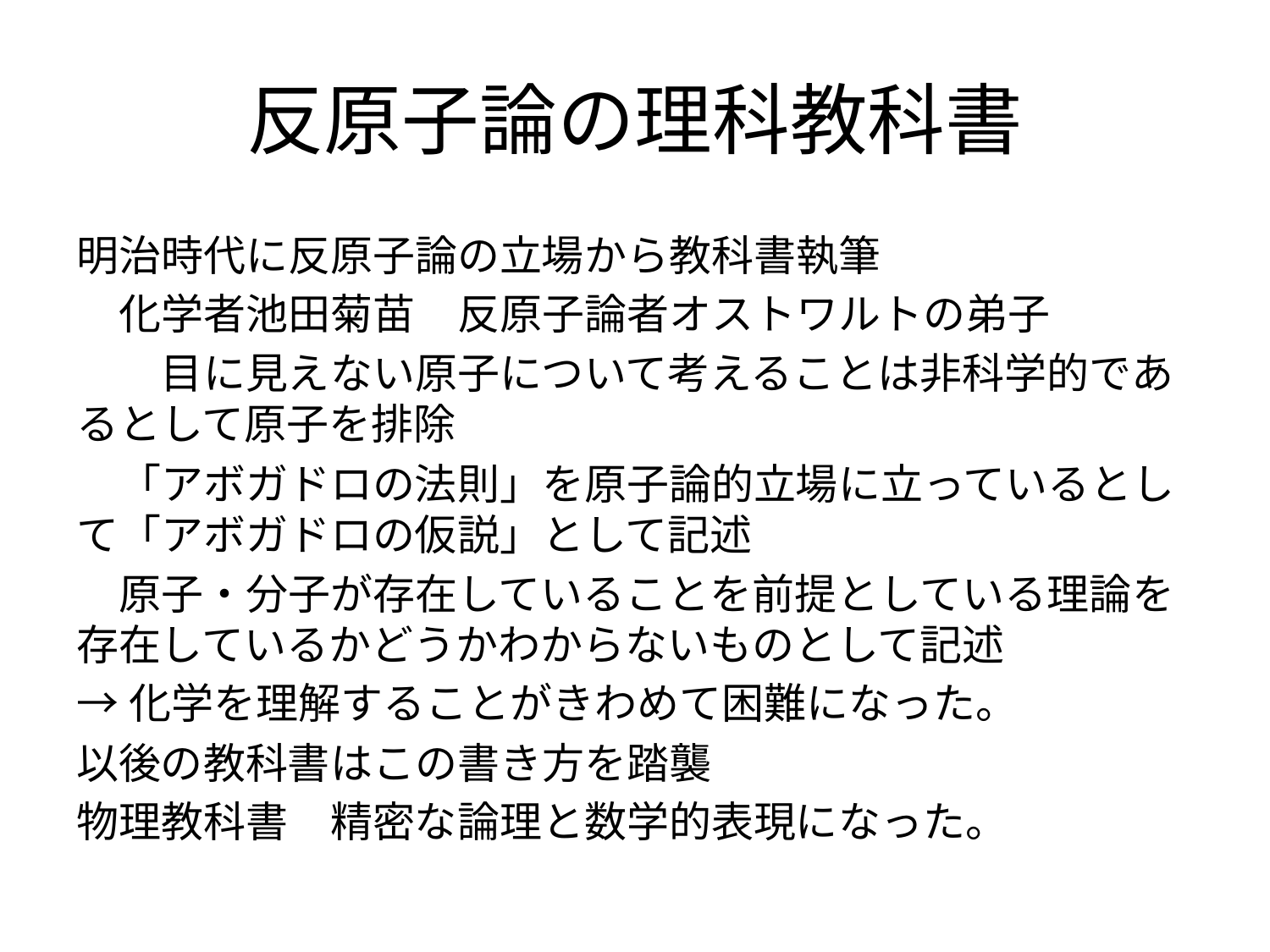

# 反原子論の理科教科書
明治時代に反原子論の立場から教科書執筆
　化学者池田菊苗　反原子論者オストワルトの弟子
　　目に見えない原子について考えることは非科学的であるとして原子を排除
　「アボガドロの法則」を原子論的立場に立っているとして「アボガドロの仮説」として記述
　原子・分子が存在していることを前提としている理論を存在しているかどうかわからないものとして記述
→化学を理解することがきわめて困難になった。
以後の教科書はこの書き方を踏襲
物理教科書　精密な論理と数学的表現になった。